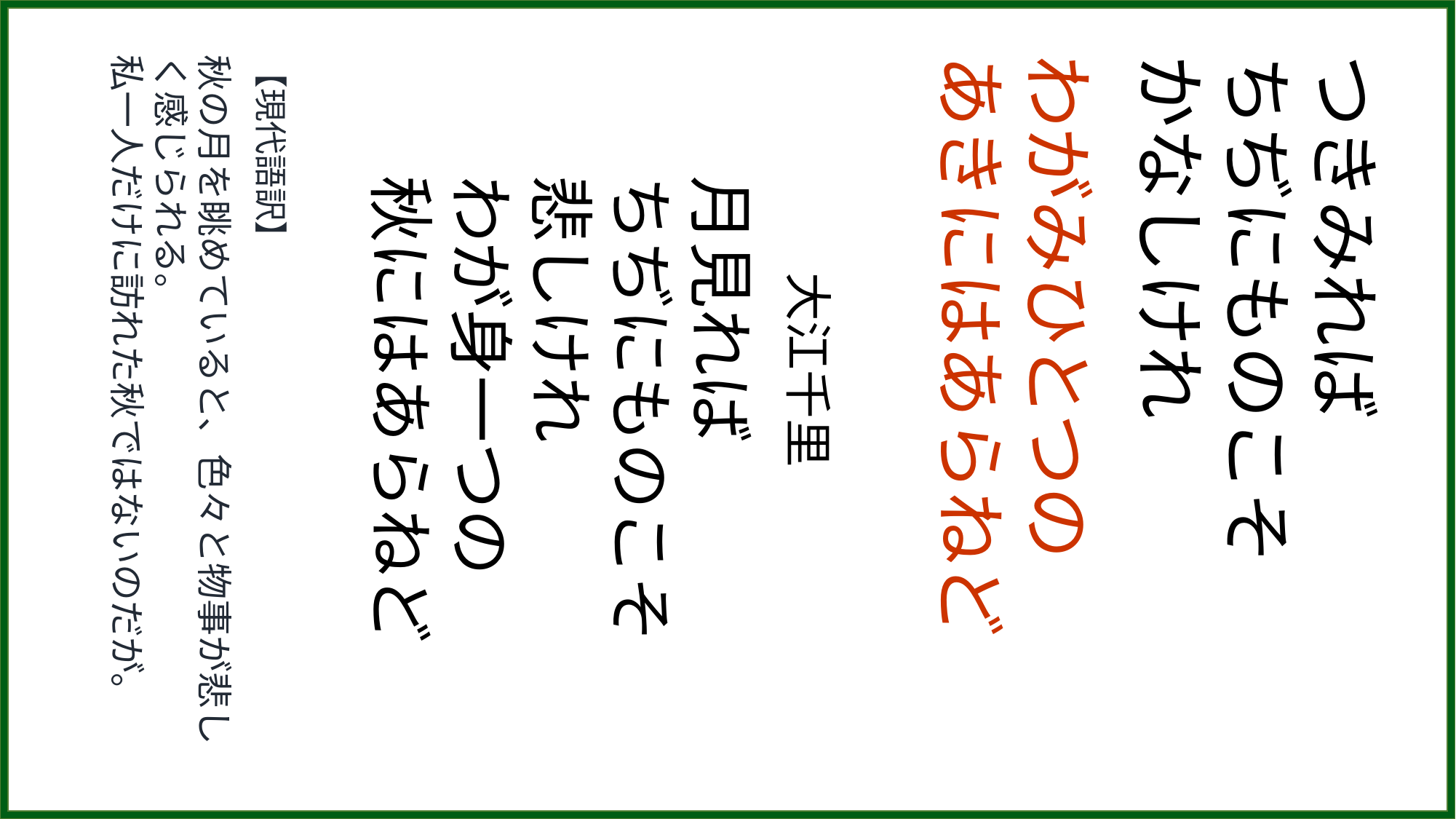

【現代語訳】

秋の月を眺めていると、色々と物事が悲しく感じられる。
私一人だけに訪れた秋ではないのだが。
　　大江千里

月見れば
ちぢにものこそ
悲しけれ
わが身一つの
秋にはあらねど
わがみひとつの
あきにはあらねど
つきみれば
ちぢにものこそ
かなしけれ